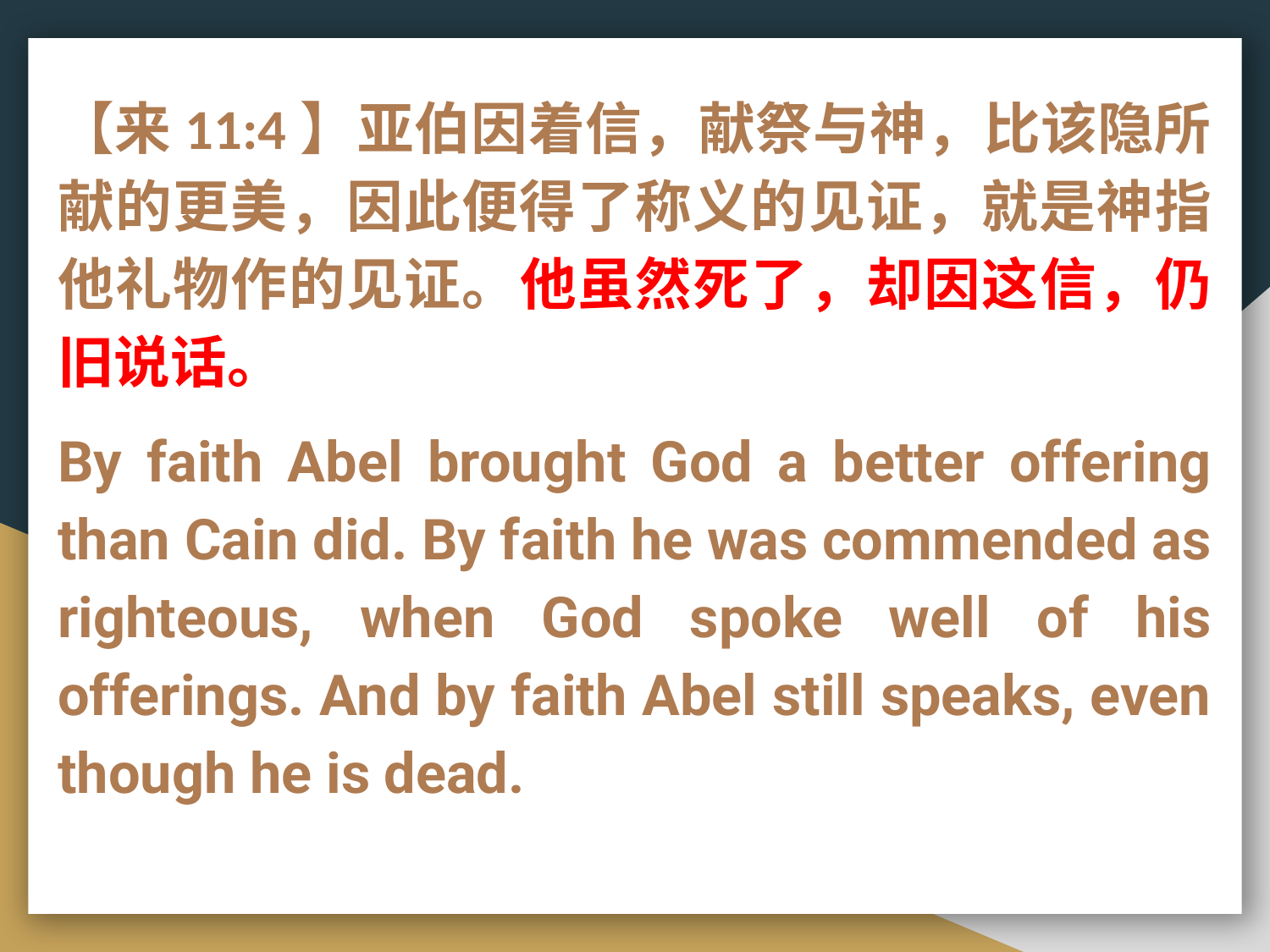

【来11:4】亚伯因着信，献祭与神，比该隐所献的更美，因此便得了称义的见证，就是神指他礼物作的见证。他虽然死了，却因这信，仍旧说话。
By faith Abel brought God a better offering than Cain did. By faith he was commended as righteous, when God spoke well of his offerings. And by faith Abel still speaks, even though he is dead.